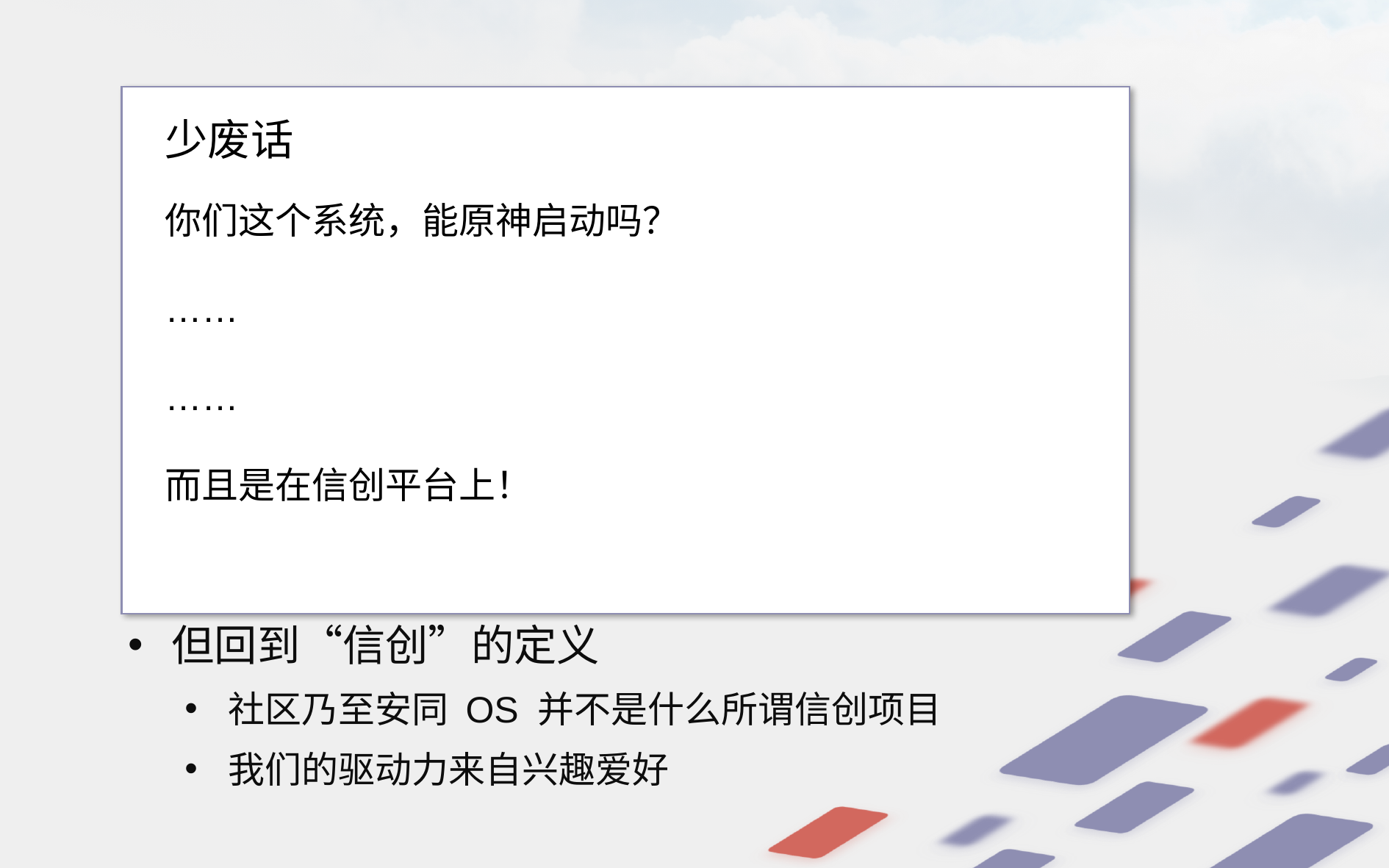

少废话

你们这个系统，能原神启动吗？

……

……

而且是在信创平台上！
# 安同 OS: 为何“信创”？
理由是多样和主观的！
爱玩硬件、研究微架构、移植练手、民族情节…
从“客观”上说
国产硬件逐渐变得触手可及
信创厂商（如龙芯和一众 RISC-V 厂商）正尝试或已开始推行社区友好策略
但回到“信创”的定义
社区乃至安同 OS 并不是什么所谓信创项目
我们的驱动力来自兴趣爱好